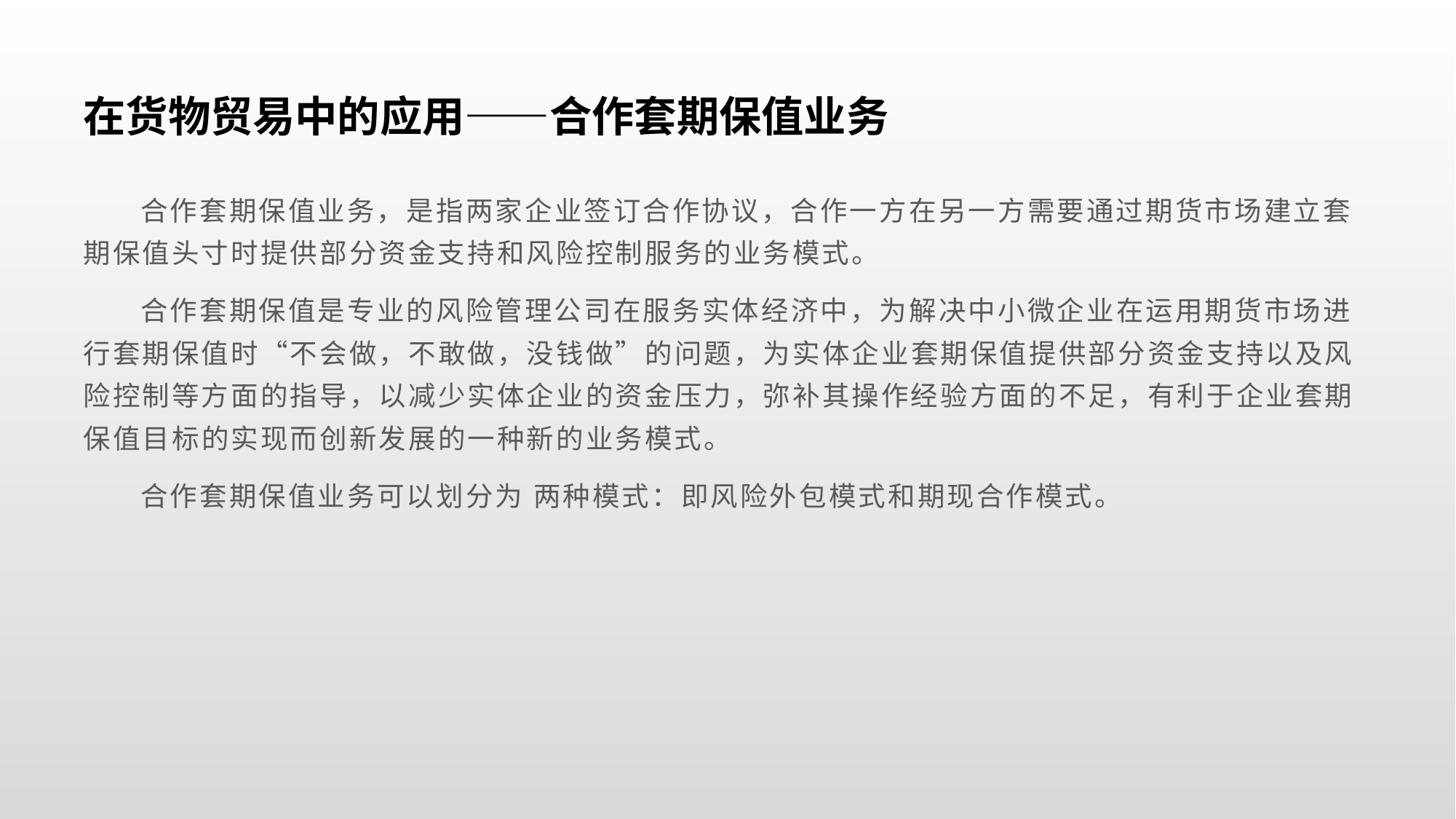

# 在货物贸易中的应用——合作套期保值业务
      合作套期保值业务，是指两家企业签订合作协议，合作一方在另一方需要通过期货市场建立套期保值头寸时提供部分资金支持和风险控制服务的业务模式。
      合作套期保值是专业的风险管理公司在服务实体经济中，为解决中小微企业在运用期货市场进行套期保值时“不会做，不敢做，没钱做”的问题，为实体企业套期保值提供部分资金支持以及风险控制等方面的指导，以减少实体企业的资金压力，弥补其操作经验方面的不足，有利于企业套期保值目标的实现而创新发展的一种新的业务模式。
      合作套期保值业务可以划分为 两种模式：即风险外包模式和期现合作模式。